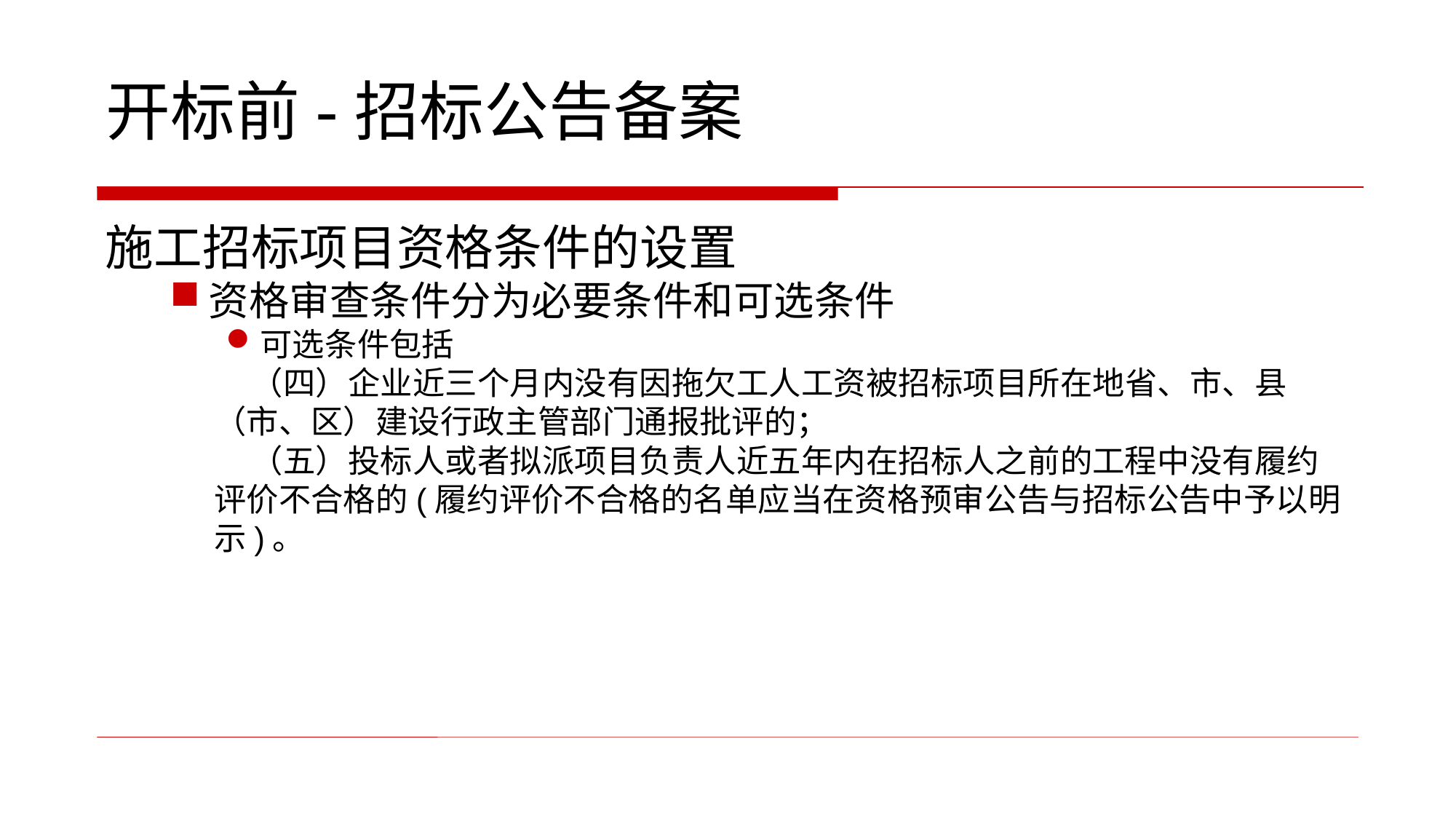

开标前-招标公告备案
施工招标项目资格条件的设置
资格审查条件分为必要条件和可选条件
可选条件包括
    （四）企业近三个月内没有因拖欠工人工资被招标项目所在地省、市、县（市、区）建设行政主管部门通报批评的；
    （五）投标人或者拟派项目负责人近五年内在招标人之前的工程中没有履约评价不合格的(履约评价不合格的名单应当在资格预审公告与招标公告中予以明示)。